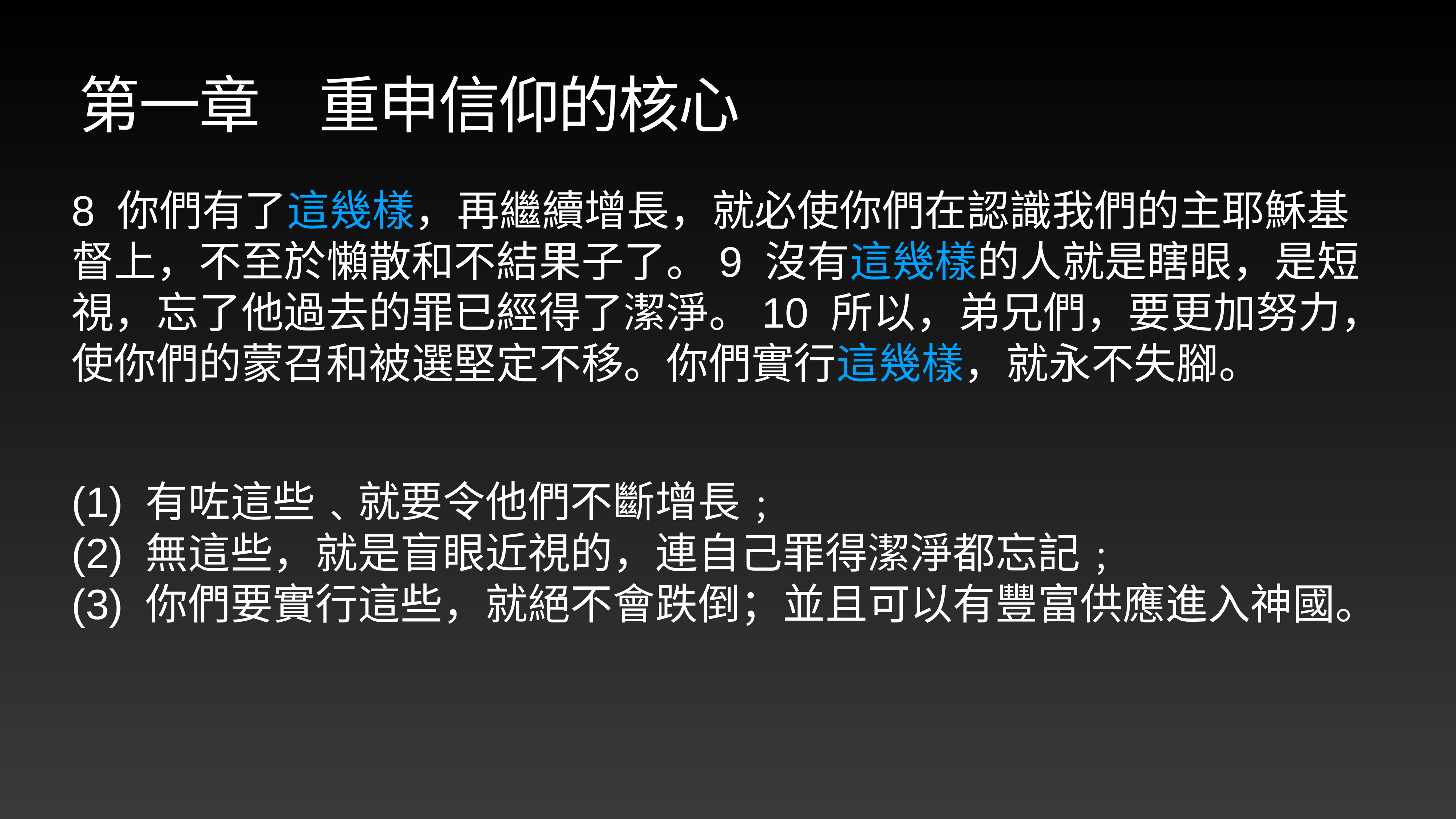

# 第一章　重申信仰的核心
8 你們有了這幾樣，再繼續增長，就必使你們在認識我們的主耶穌基督上，不至於懶散和不結果子了。9 沒有這幾樣的人就是瞎眼，是短視，忘了他過去的罪已經得了潔淨。10 所以，弟兄們，要更加努力，使你們的蒙召和被選堅定不移。你們實行這幾樣，就永不失腳。
(1) 有咗這些﹑就要令他們不斷增長﹔
(2) 無這些，就是盲眼近視的，連自己罪得潔淨都忘記﹔
(3) 你們要實行這些，就絕不會跌倒；並且可以有豐富供應進入神國。